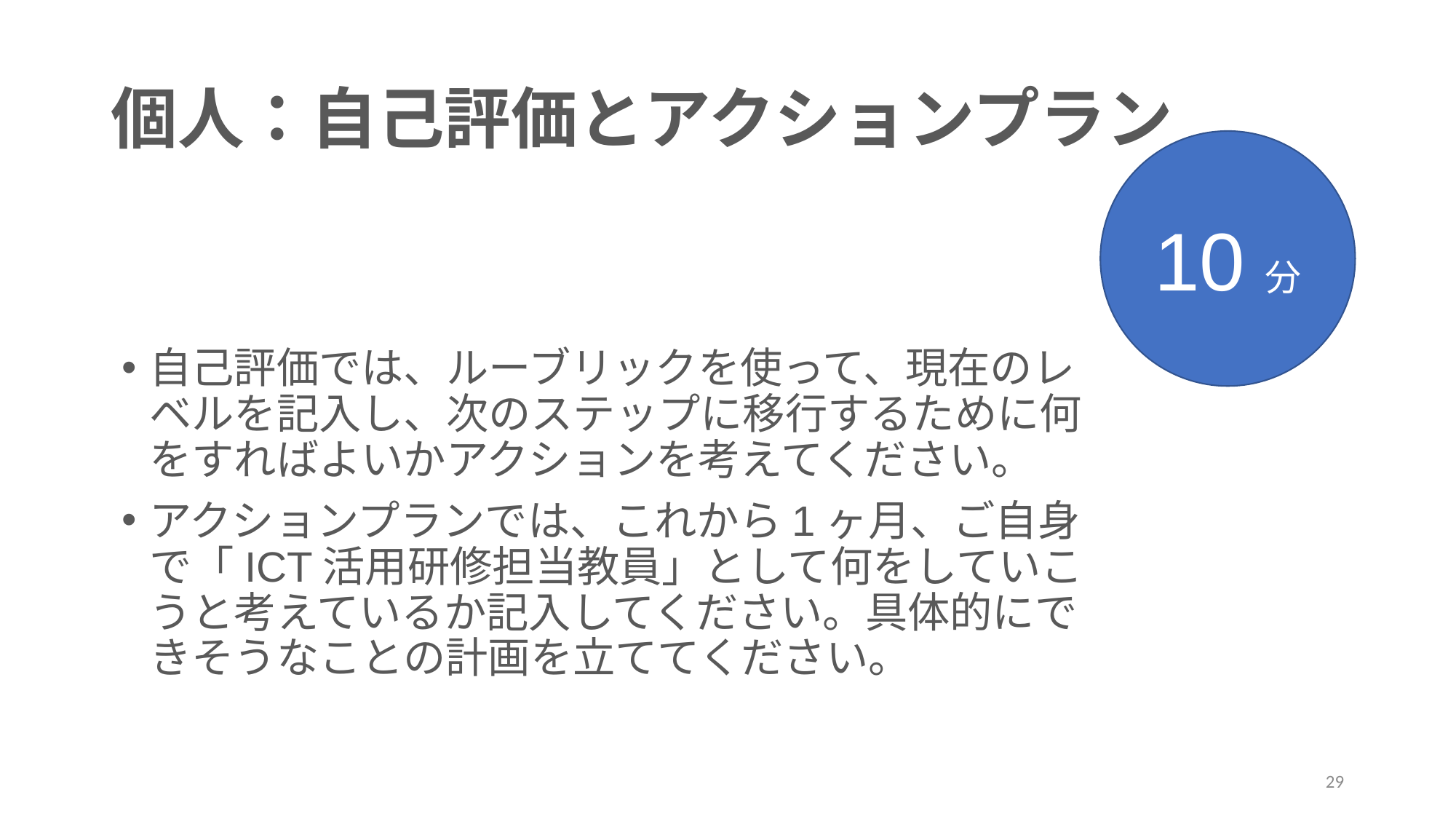

# 個人：自己評価とアクションプラン
10分
自己評価では、ルーブリックを使って、現在のレベルを記入し、次のステップに移行するために何をすればよいかアクションを考えてください。
アクションプランでは、これから1ヶ月、ご自身で「ICT活用研修担当教員」として何をしていこうと考えているか記入してください。具体的にできそうなことの計画を立ててください。
29